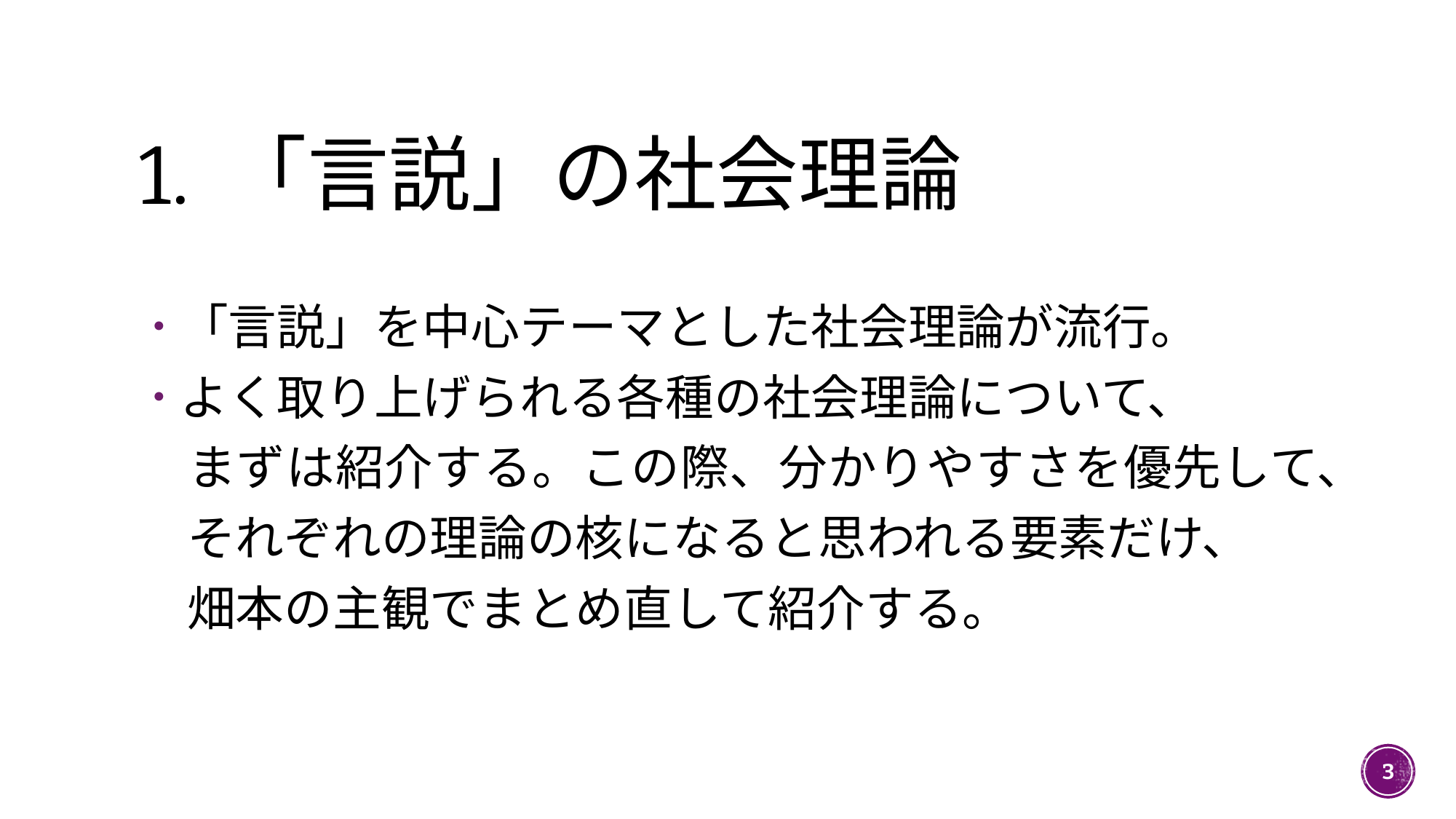

# 1. 「言説」の社会理論
「言説」を中心テーマとした社会理論が流行。
よく取り上げられる各種の社会理論について、
　まずは紹介する。この際、分かりやすさを優先して、
　それぞれの理論の核になると思われる要素だけ、
　畑本の主観でまとめ直して紹介する。

3